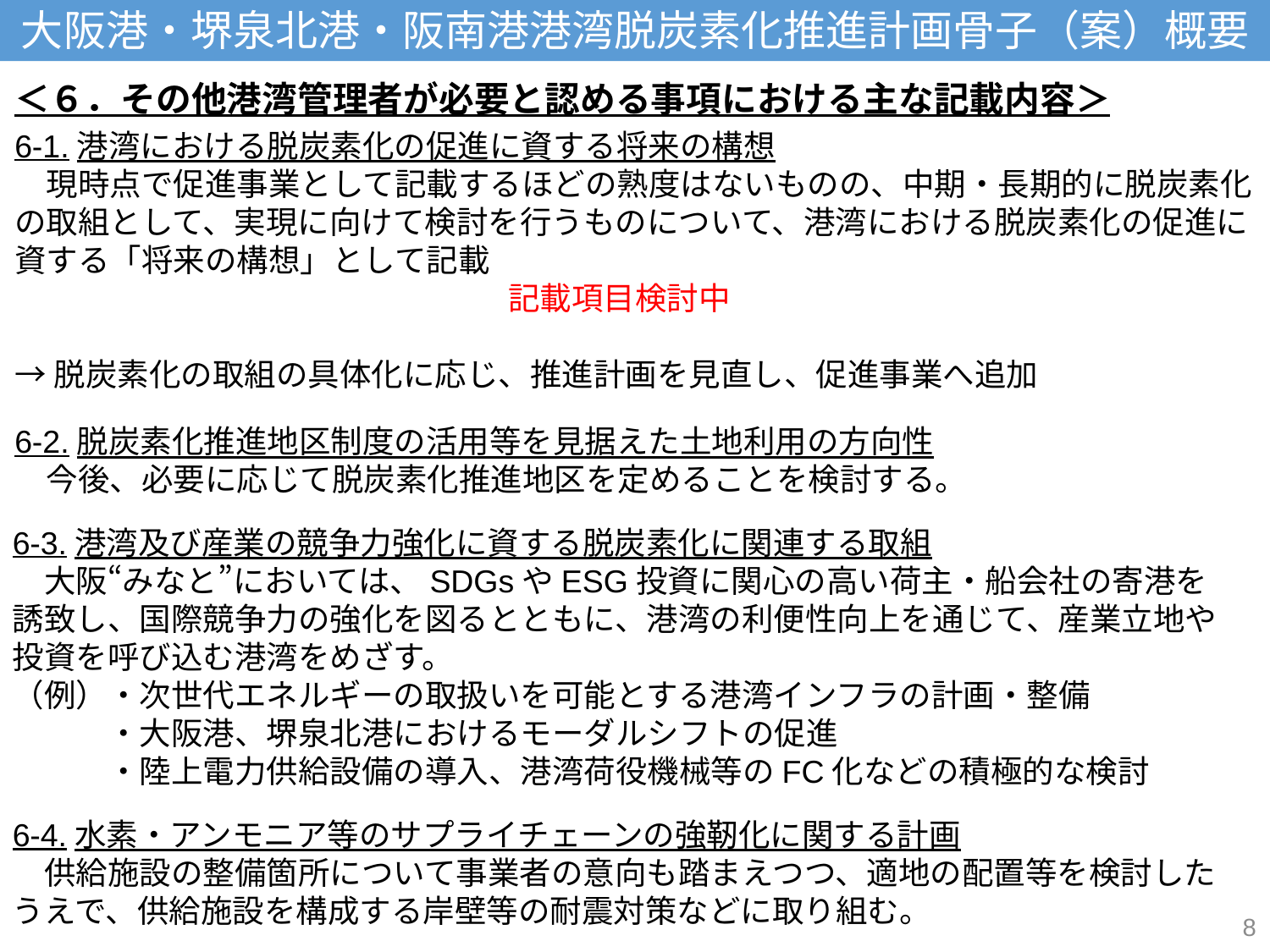

大阪港・堺泉北港・阪南港港湾脱炭素化推進計画骨子（案）概要
＜６．その他港湾管理者が必要と認める事項における主な記載内容＞
6-1.港湾における脱炭素化の促進に資する将来の構想
　現時点で促進事業として記載するほどの熟度はないものの、中期・長期的に脱炭素化の取組として、実現に向けて検討を行うものについて、港湾における脱炭素化の促進に資する「将来の構想」として記載
記載項目検討中

→脱炭素化の取組の具体化に応じ、推進計画を見直し、促進事業へ追加
6-2.脱炭素化推進地区制度の活用等を見据えた土地利用の方向性
　今後、必要に応じて脱炭素化推進地区を定めることを検討する。
6-3.港湾及び産業の競争力強化に資する脱炭素化に関連する取組
　大阪“みなと”においては、SDGsやESG投資に関心の高い荷主・船会社の寄港を誘致し、国際競争力の強化を図るとともに、港湾の利便性向上を通じて、産業立地や投資を呼び込む港湾をめざす。
（例）・次世代エネルギーの取扱いを可能とする港湾インフラの計画・整備
　　　・大阪港、堺泉北港におけるモーダルシフトの促進
　　　・陸上電力供給設備の導入、港湾荷役機械等のFC化などの積極的な検討
6-4.水素・アンモニア等のサプライチェーンの強靭化に関する計画
　供給施設の整備箇所について事業者の意向も踏まえつつ、適地の配置等を検討したうえで、供給施設を構成する岸壁等の耐震対策などに取り組む。
8